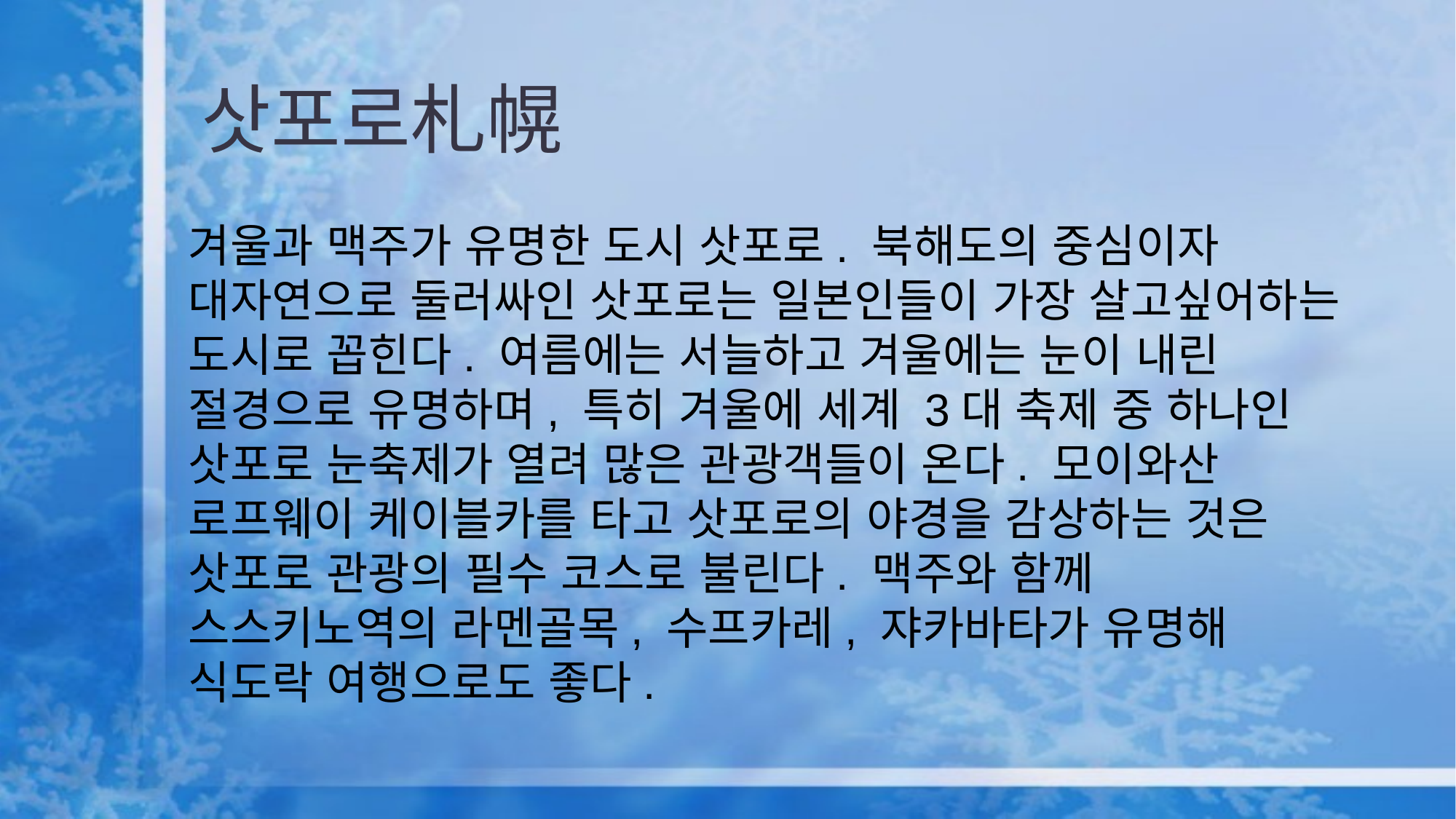

# 삿포로札幌
겨울과 맥주가 유명한 도시 삿포로. 북해도의 중심이자 대자연으로 둘러싸인 삿포로는 일본인들이 가장 살고싶어하는 도시로 꼽힌다. 여름에는 서늘하고 겨울에는 눈이 내린 절경으로 유명하며, 특히 겨울에 세계 3대 축제 중 하나인 삿포로 눈축제가 열려 많은 관광객들이 온다. 모이와산 로프웨이 케이블카를 타고 삿포로의 야경을 감상하는 것은 삿포로 관광의 필수 코스로 불린다. 맥주와 함께 스스키노역의 라멘골목, 수프카레, 쟈카바타가 유명해 식도락 여행으로도 좋다.